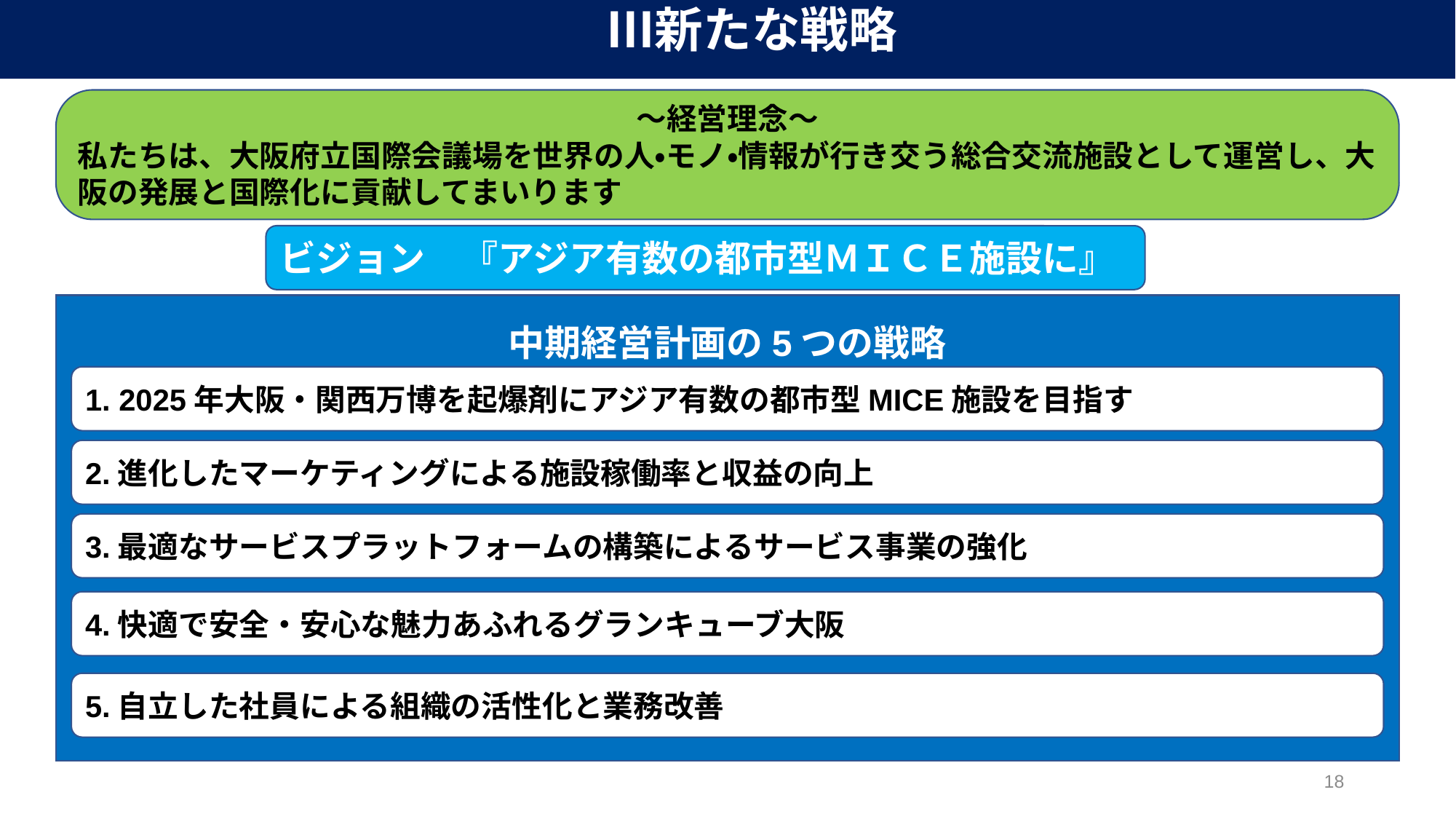

Ⅲ新たな戦略
～経営理念～
私たちは、大阪府立国際会議場を世界の人・モノ・情報が行き交う総合交流施設として運営し、大阪の発展と国際化に貢献してまいります

ビジョン　『アジア有数の都市型ＭＩＣＥ施設に』

中期経営計画の5つの戦略

1. 2025年大阪・関西万博を起爆剤にアジア有数の都市型MICE施設を目指す
2.進化したマーケティングによる施設稼働率と収益の向上
3.最適なサービスプラットフォームの構築によるサービス事業の強化
4.快適で安全・安心な魅力あふれるグランキューブ大阪
5.自立した社員による組織の活性化と業務改善
18